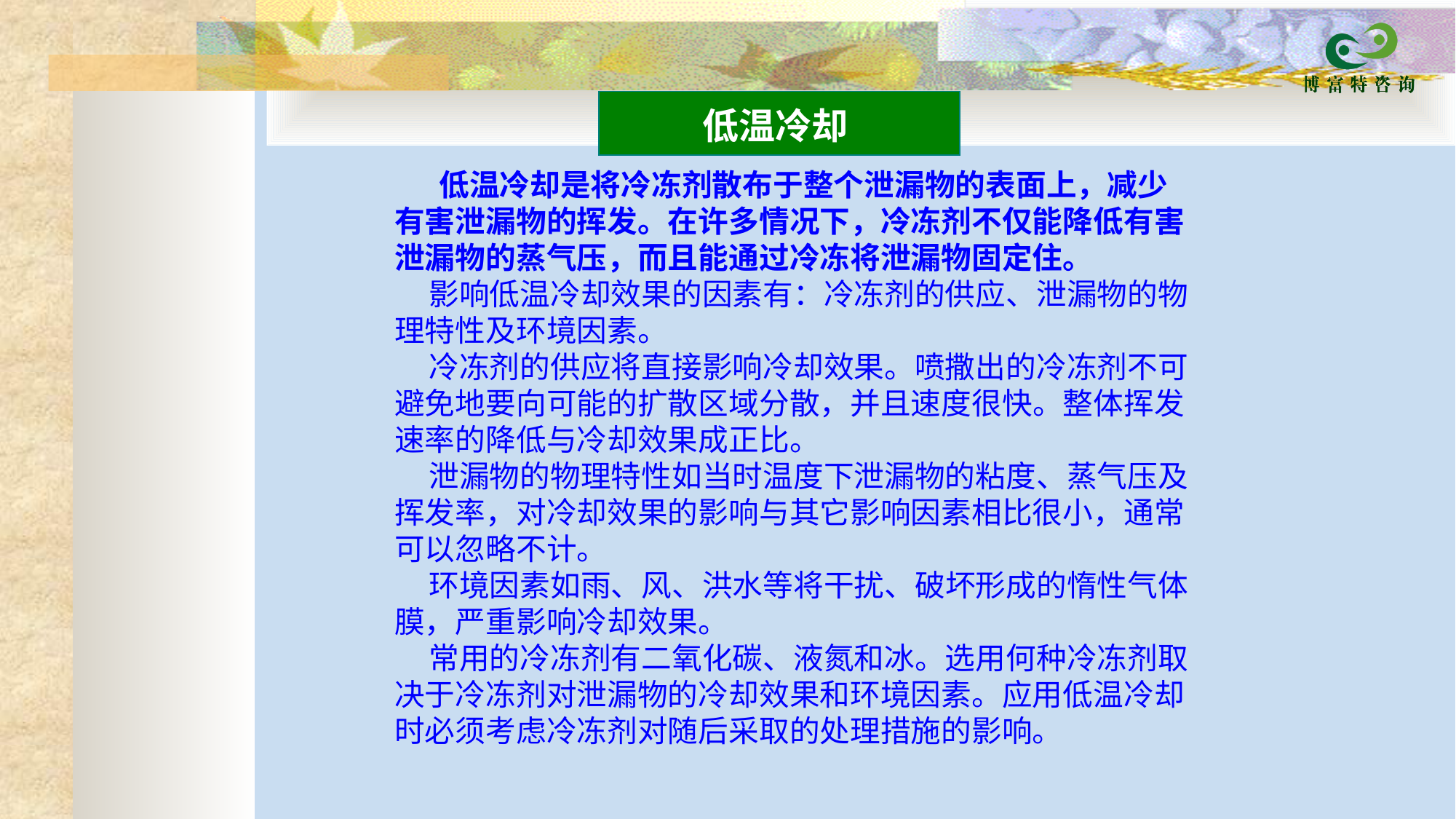

| 低温冷却 |
| --- |
　  低温冷却是将冷冻剂散布于整个泄漏物的表面上，减少有害泄漏物的挥发。在许多情况下，冷冻剂不仅能降低有害泄漏物的蒸气压，而且能通过冷冻将泄漏物固定住。
    影响低温冷却效果的因素有：冷冻剂的供应、泄漏物的物理特性及环境因素。
    冷冻剂的供应将直接影响冷却效果。喷撒出的冷冻剂不可避免地要向可能的扩散区域分散，并且速度很快。整体挥发速率的降低与冷却效果成正比。
    泄漏物的物理特性如当时温度下泄漏物的粘度、蒸气压及挥发率，对冷却效果的影响与其它影响因素相比很小，通常可以忽略不计。
    环境因素如雨、风、洪水等将干扰、破坏形成的惰性气体膜，严重影响冷却效果。
    常用的冷冻剂有二氧化碳、液氮和冰。选用何种冷冻剂取决于冷冻剂对泄漏物的冷却效果和环境因素。应用低温冷却时必须考虑冷冻剂对随后采取的处理措施的影响。